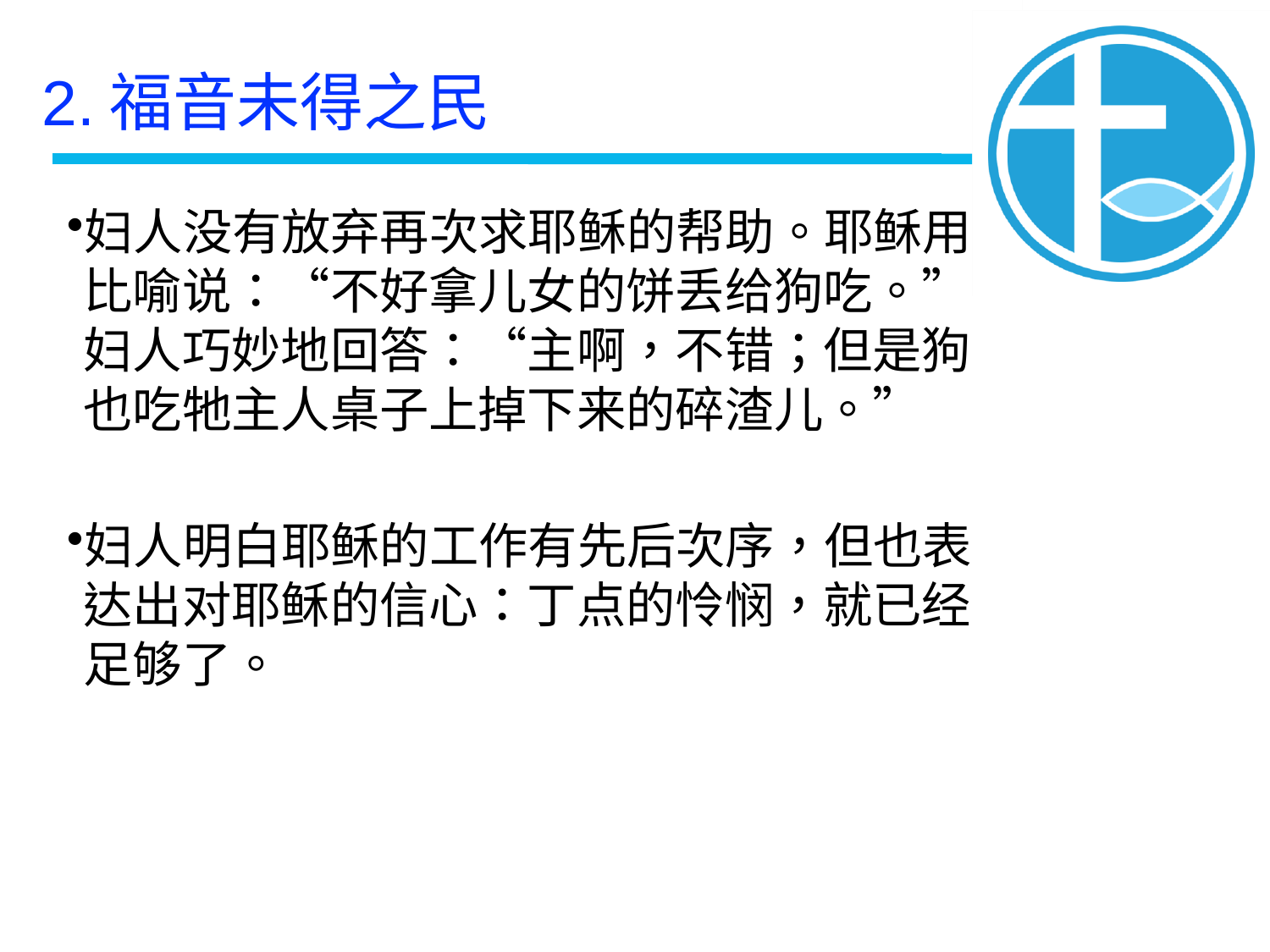

2.福音未得之民
妇人没有放弃再次求耶稣的帮助。耶稣用比喻说：“不好拿儿女的饼丢给狗吃。”妇人巧妙地回答：“主啊，不错；但是狗也吃牠主人桌子上掉下来的碎渣儿。”

妇人明白耶稣的工作有先后次序，但也表达出对耶稣的信心：丁点的怜悯，就已经足够了。